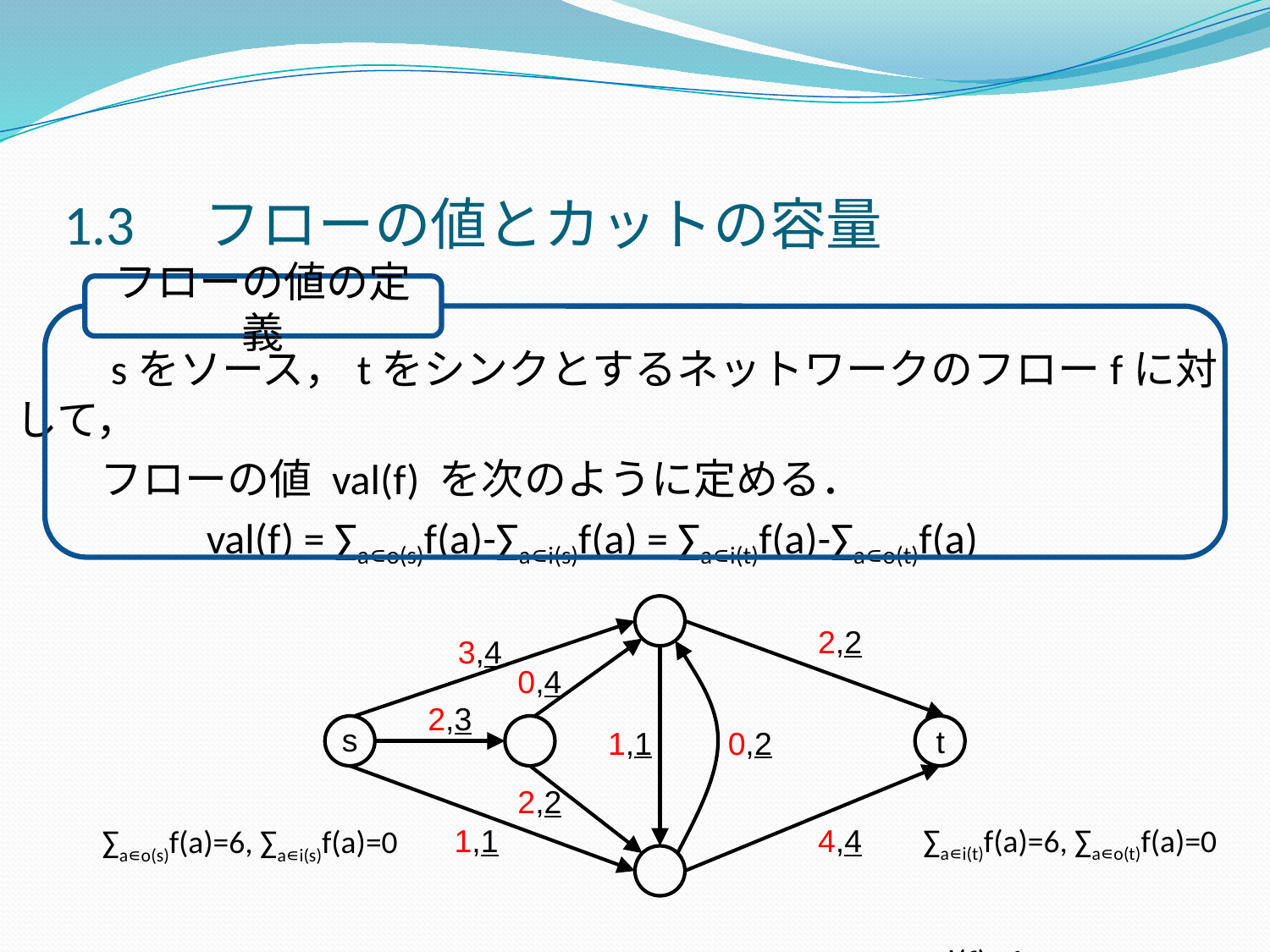

1.3　フローの値とカットの容量
フローの値の定義

　　sをソース，tをシンクとするネットワークのフローfに対して，
　　フローの値 val(f) を次のように定める．
                    val(f) = ∑a∊o(s)f(a)-∑a∊i(s)f(a) = ∑a∊i(t)f(a)-∑a∊o(t)f(a)

　　　　　　　　　　　　　　　　　　　　　val(f)=6

2,2
3,4

0,4
2,3
s

t
1,1
0,2
2,2
1,1
4,4
∑a∊i(t)f(a)=6, ∑a∊o(t)f(a)=0
∑a∊o(s)f(a)=6, ∑a∊i(s)f(a)=0